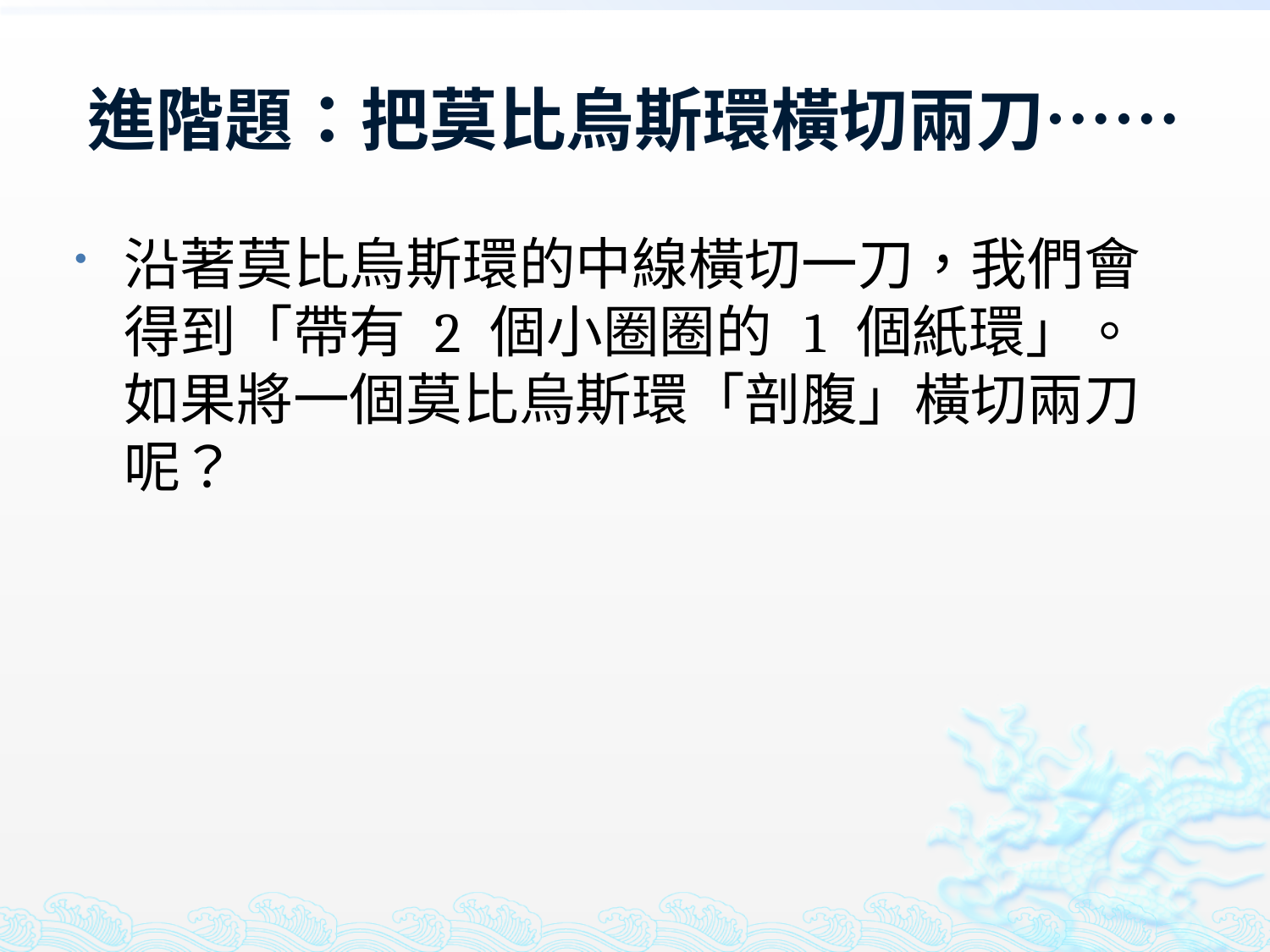

# 進階題：把莫比烏斯環橫切兩刀⋯⋯
沿著莫比烏斯環的中線橫切一刀，我們會得到「帶有 2 個小圈圈的 1 個紙環」。如果將一個莫比烏斯環「剖腹」橫切兩刀呢？